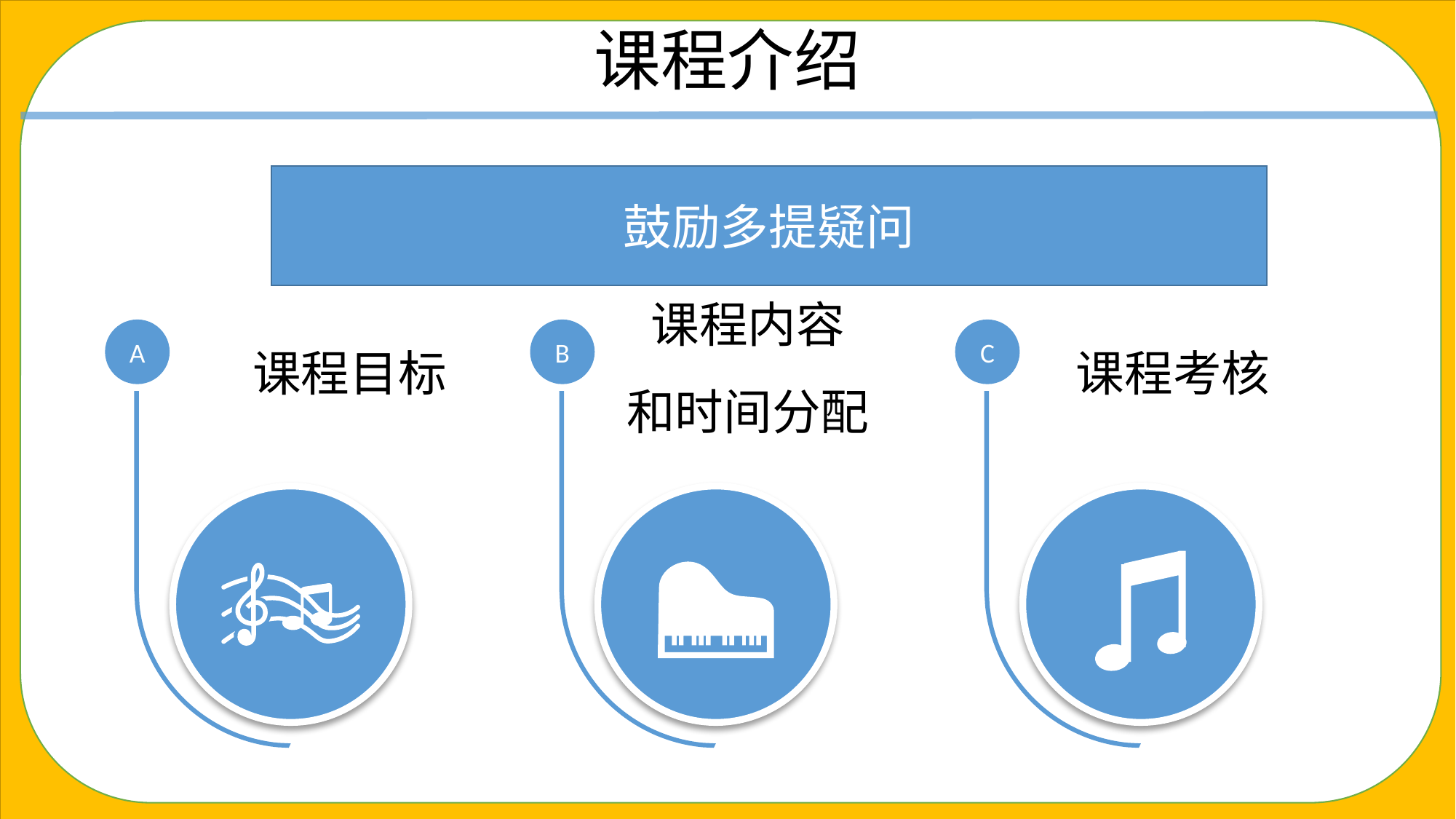

# 课程介绍
鼓励多提疑问
课程内容
和时间分配
课程目标
课程考核
A
B
C